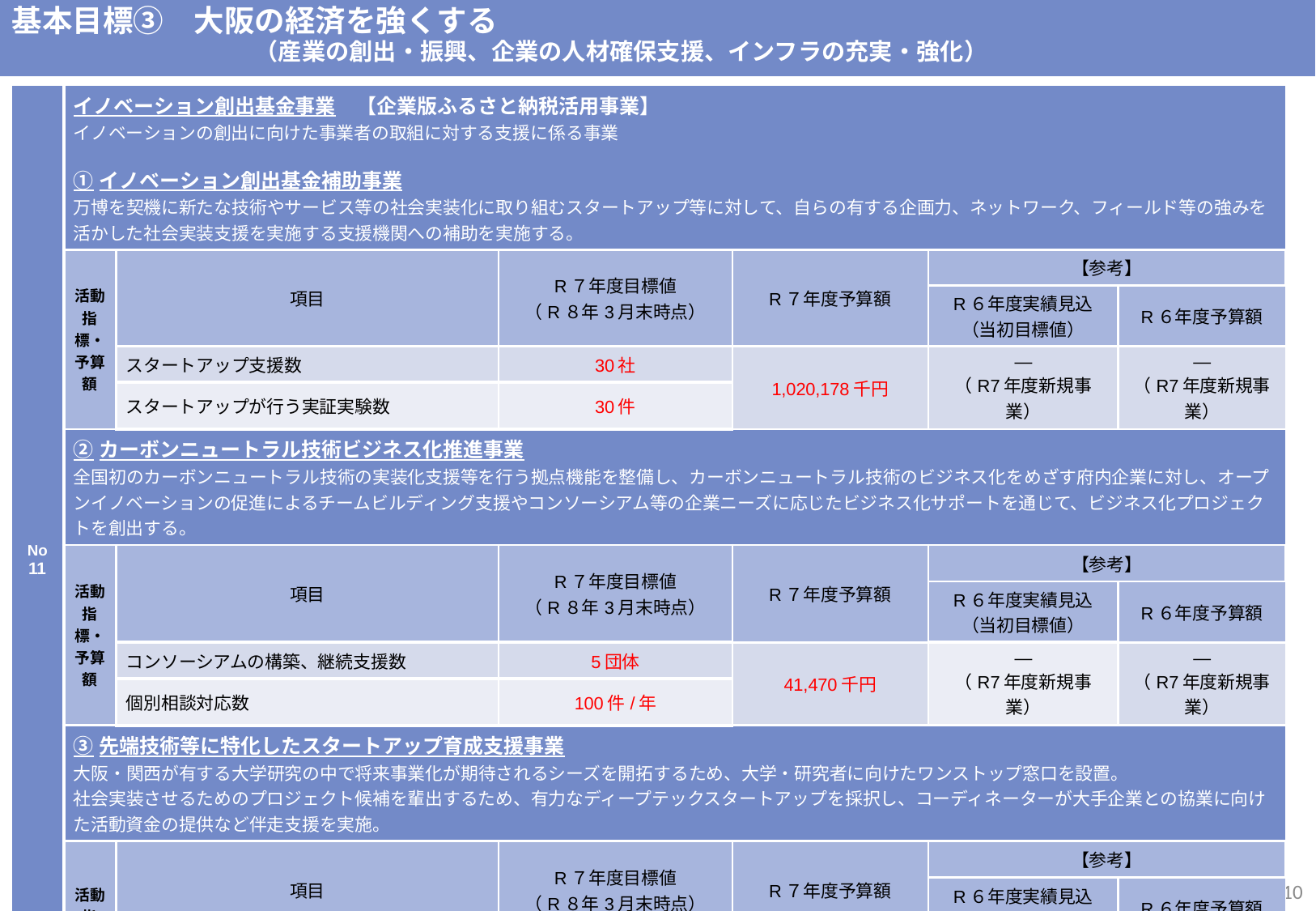

基本目標③　大阪の経済を強くする
　　　　　　　　　　　　（産業の創出・振興、企業の人材確保支援、インフラの充実・強化）
基本目標③　大阪の経済を強くする
| No 11 | イノベーション創出基金事業　【企業版ふるさと納税活用事業】 イノベーションの創出に向けた事業者の取組に対する支援に係る事業 ①イノベーション創出基金補助事業 万博を契機に新たな技術やサービス等の社会実装化に取り組むスタートアップ等に対して、自らの有する企画力、ネットワーク、フィールド等の強みを活かした社会実装支援を実施する支援機関への補助を実施する。 |  |  |  |  |  |
| --- | --- | --- | --- | --- | --- | --- |
|  | 活動指標・予算額 | 項目 | R７年度目標値 （R８年3月末時点） | R７年度予算額 | 【参考】 | 予算執行額 （予算額） |
|  |  |  | R6年度目標値 （令和6年3月末時点） | 令和6年度予算額 | R６年度実績見込 （当初目標値） | R６年度予算額 |
|  |  | スタートアップ支援数 | 30社 | 1,020,178千円 | ― （R7年度新規事業） | ― （R7年度新規事業） |
|  |  | スタートアップが行う実証実験数 | 30件 | ○○○○○○千円 |  |  |
|  | ②カーボンニュートラル技術ビジネス化推進事業 全国初のカーボンニュートラル技術の実装化支援等を行う拠点機能を整備し、カーボンニュートラル技術のビジネス化をめざす府内企業に対し、オープンイノベーションの促進によるチームビルディング支援やコンソーシアム等の企業ニーズに応じたビジネス化サポートを通じて、ビジネス化プロジェクトを創出する。 |  |  |  |  |  |
|  | 活動指標・予算額 | 項目 | R７年度目標値 （R８年3月末時点） | R７年度予算額 | 【参考】 | 予算執行額 （予算額） |
|  |  |  | R6年度目標値 （令和6年3月末時点） | 令和6年度予算額 | R６年度実績見込 （当初目標値） | R６年度予算額 |
|  |  | コンソーシアムの構築、継続支援数 | 5団体 | 41,470千円 | ― （R7年度新規事業） | ― （R7年度新規事業） |
|  |  | 個別相談対応数 | 100件/年 | ○○○○○○千円 |  |  |
|  | ③先端技術等に特化したスタートアップ育成支援事業 大阪・関西が有する大学研究の中で将来事業化が期待されるシーズを開拓するため、大学・研究者に向けたワンストップ窓口を設置。 社会実装させるためのプロジェクト候補を輩出するため、有力なディープテックスタートアップを採択し、コーディネーターが大手企業との協業に向けた活動資金の提供など伴走支援を実施。 |  |  |  |  |  |
|  | 活動指標・予算額 | 項目 | R７年度目標値 （R８年3月末時点） | R７年度予算額 | 【参考】 | 予算執行額 （予算額） |
|  |  |  | R6年度目標値 （令和6年3月末時点） | 令和6年度予算額 | R６年度実績見込 （当初目標値） | R６年度予算額 |
|  |  | シーズ、ディープテックの候補リストの作成 | 100件 | 102,830千円 | ― （R7年度新規事業） | ― （R7年度新規事業） |
|  |  | 大手企業との協業等、社会実装の候補となるプロジェクト輩出 | 5件 | ○○○○○○千円 |  |  |
10